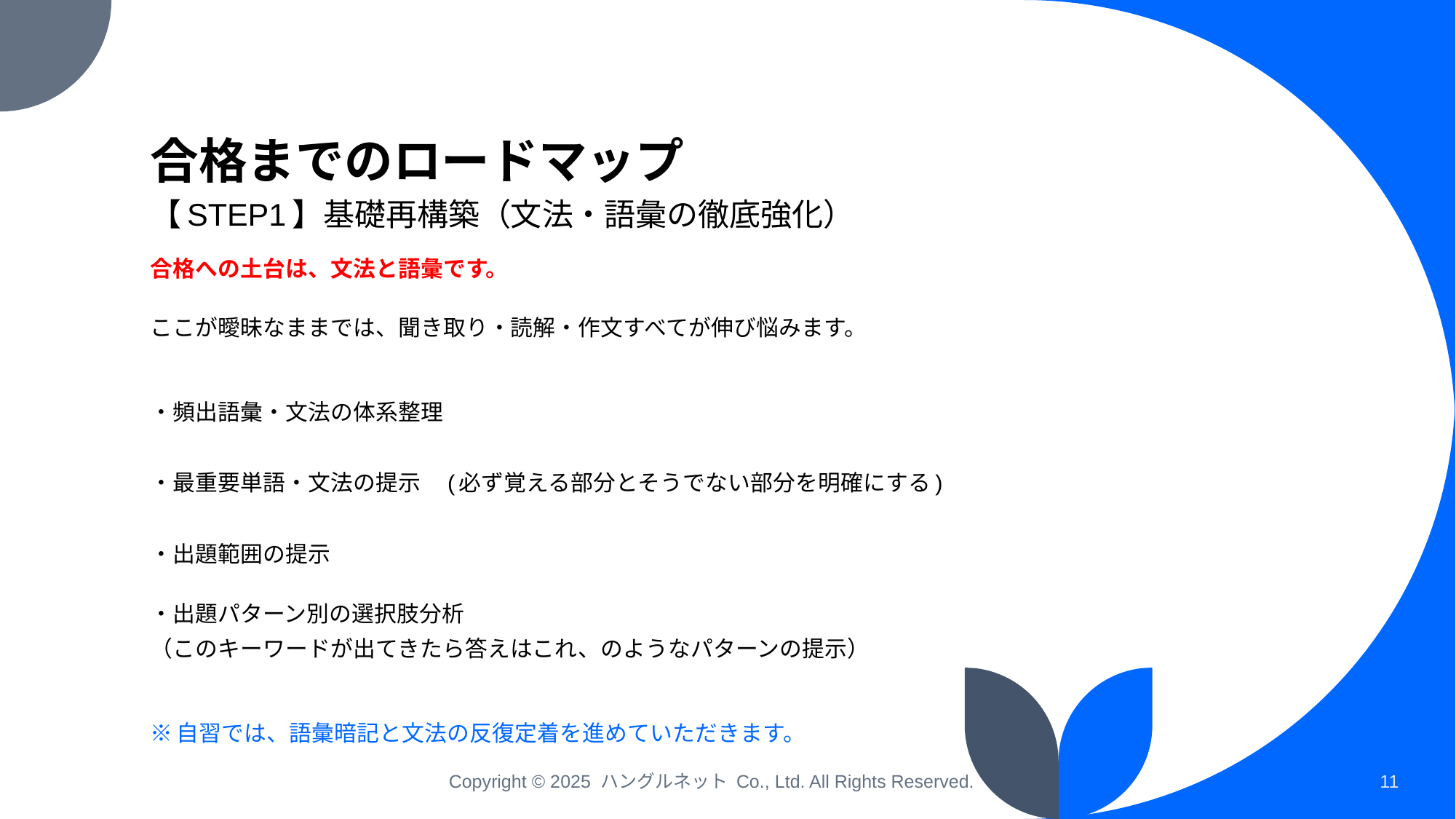

# 合格までのロードマップ
【STEP1】基礎再構築（文法・語彙の徹底強化）
合格への土台は、文法と語彙です。
ここが曖昧なままでは、聞き取り・読解・作文すべてが伸び悩みます。
・頻出語彙・文法の体系整理

・最重要単語・文法の提示　(必ず覚える部分とそうでない部分を明確にする)

・出題範囲の提示
・出題パターン別の選択肢分析
（このキーワードが出てきたら答えはこれ、のようなパターンの提示）
※自習では、語彙暗記と文法の反復定着を進めていただきます。
Copyright © 2025 ハングルネット Co., Ltd. All Rights Reserved.
11